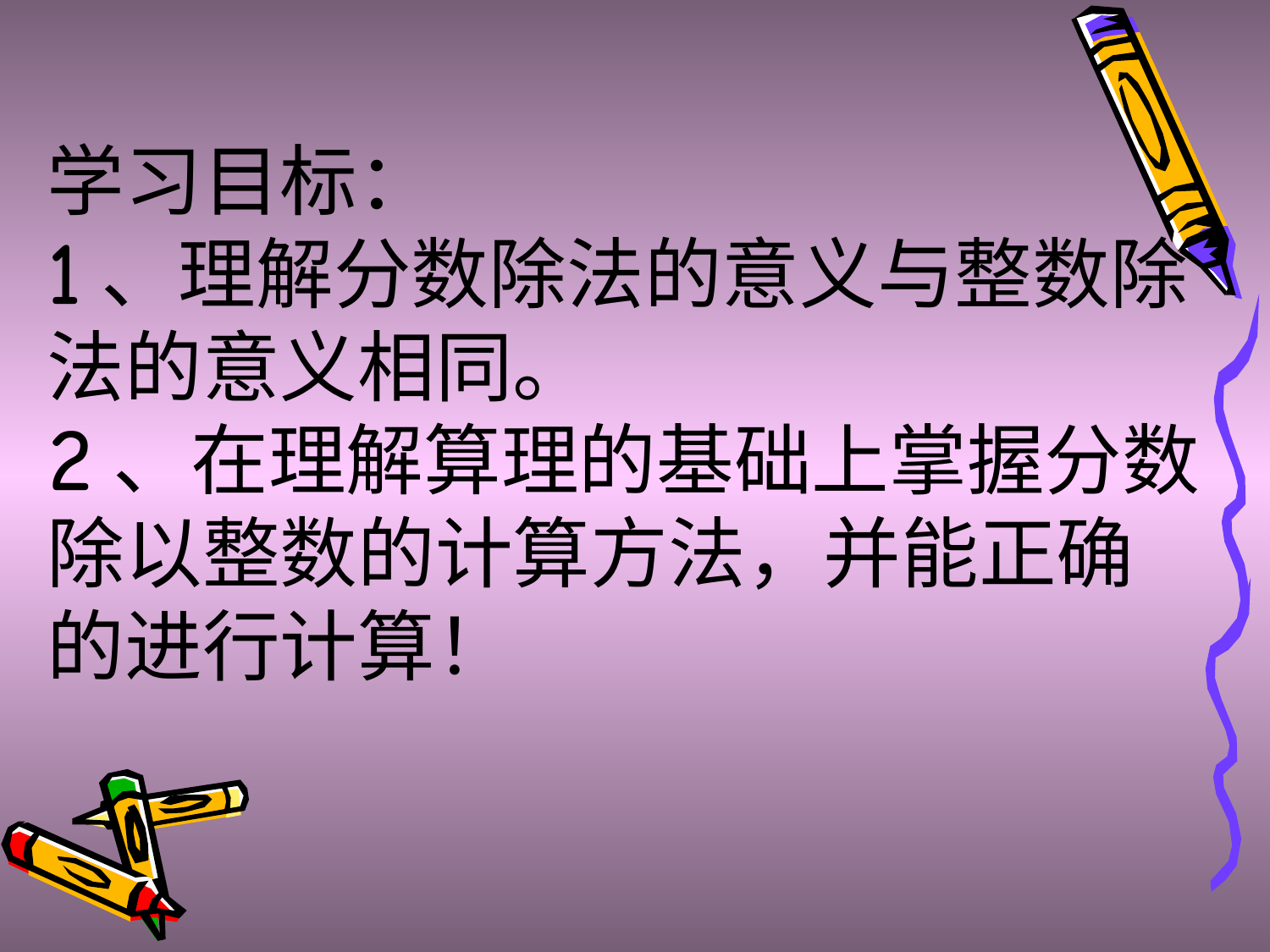

学习目标：
1、理解分数除法的意义与整数除法的意义相同。
2、在理解算理的基础上掌握分数除以整数的计算方法，并能正确的进行计算！